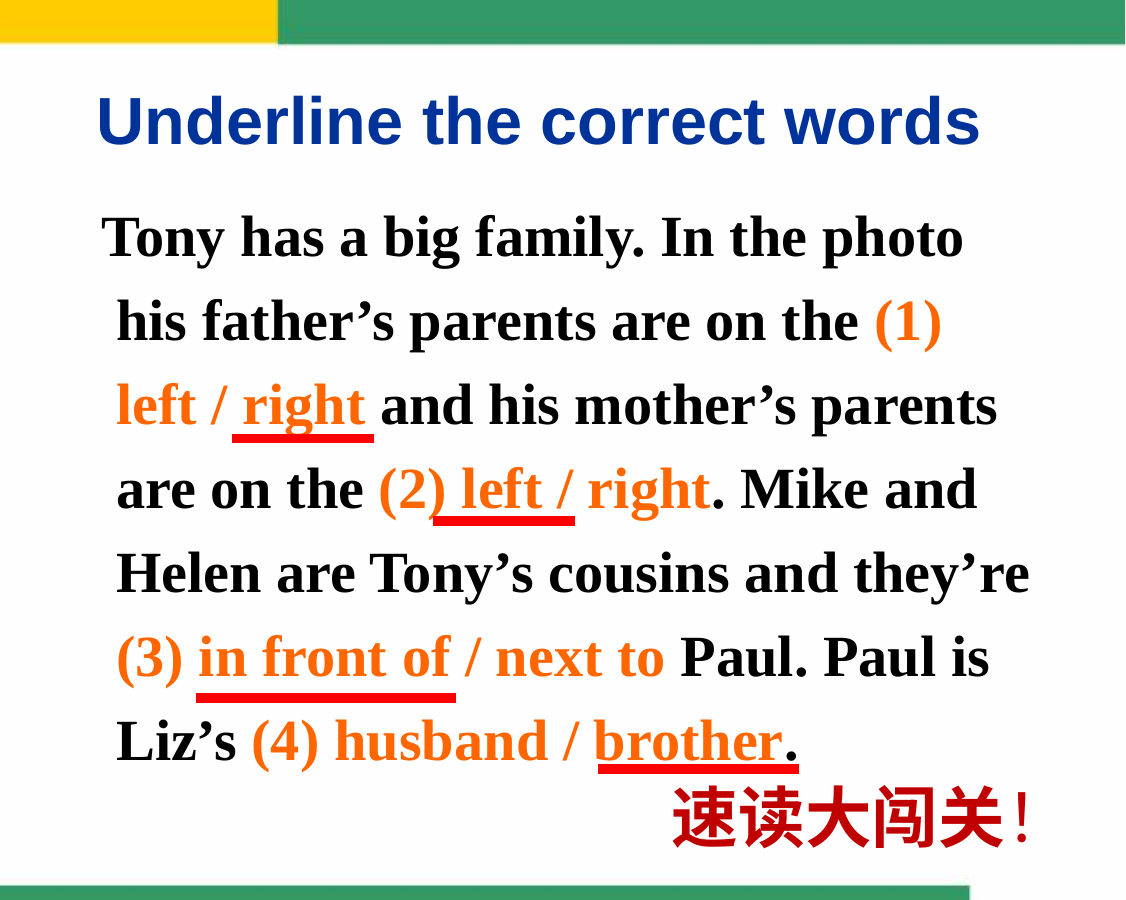

Underline the correct words
Tony has a big family. In the photo his father’s parents are on the (1) left / right and his mother’s parents are on the (2) left / right. Mike and Helen are Tony’s cousins and they’re (3) in front of / next to Paul. Paul is Liz’s (4) husband / brother.
速读大闯关！